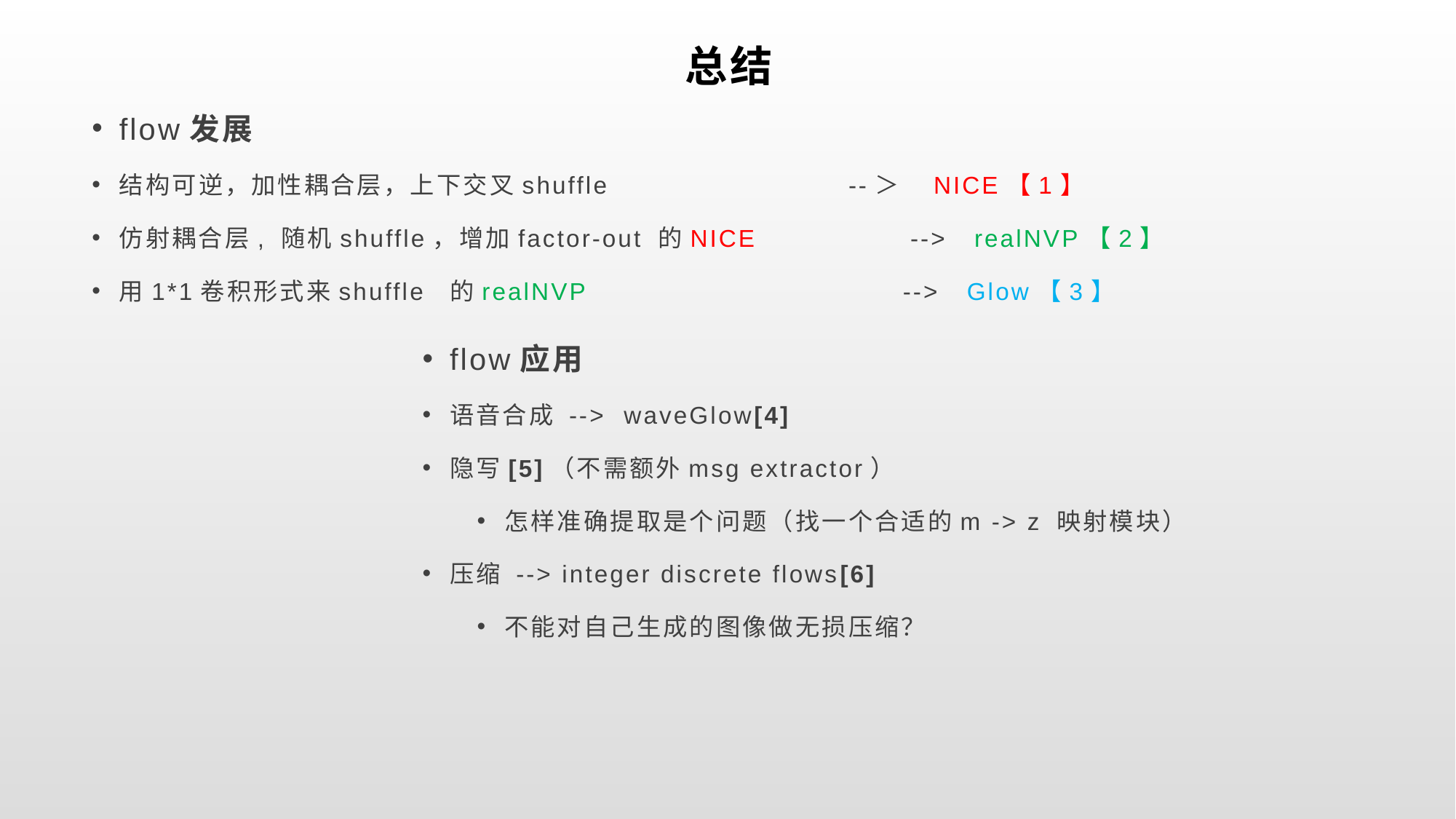

# 总结
flow发展
结构可逆，加性耦合层，上下交叉shuffle　                          --＞　NICE【1】
仿射耦合层, 随机shuffle，增加factor-out 的NICE                 -->   realNVP【2】
用1*1卷积形式来shuffle  的realNVP                                   -->   Glow【3】

flow应用
语音合成 -->  waveGlow[4]
隐写[5]（不需额外msg extractor）
怎样准确提取是个问题（找一个合适的m -> z 映射模块）
压缩 --> integer discrete flows[6]
不能对自己生成的图像做无损压缩？